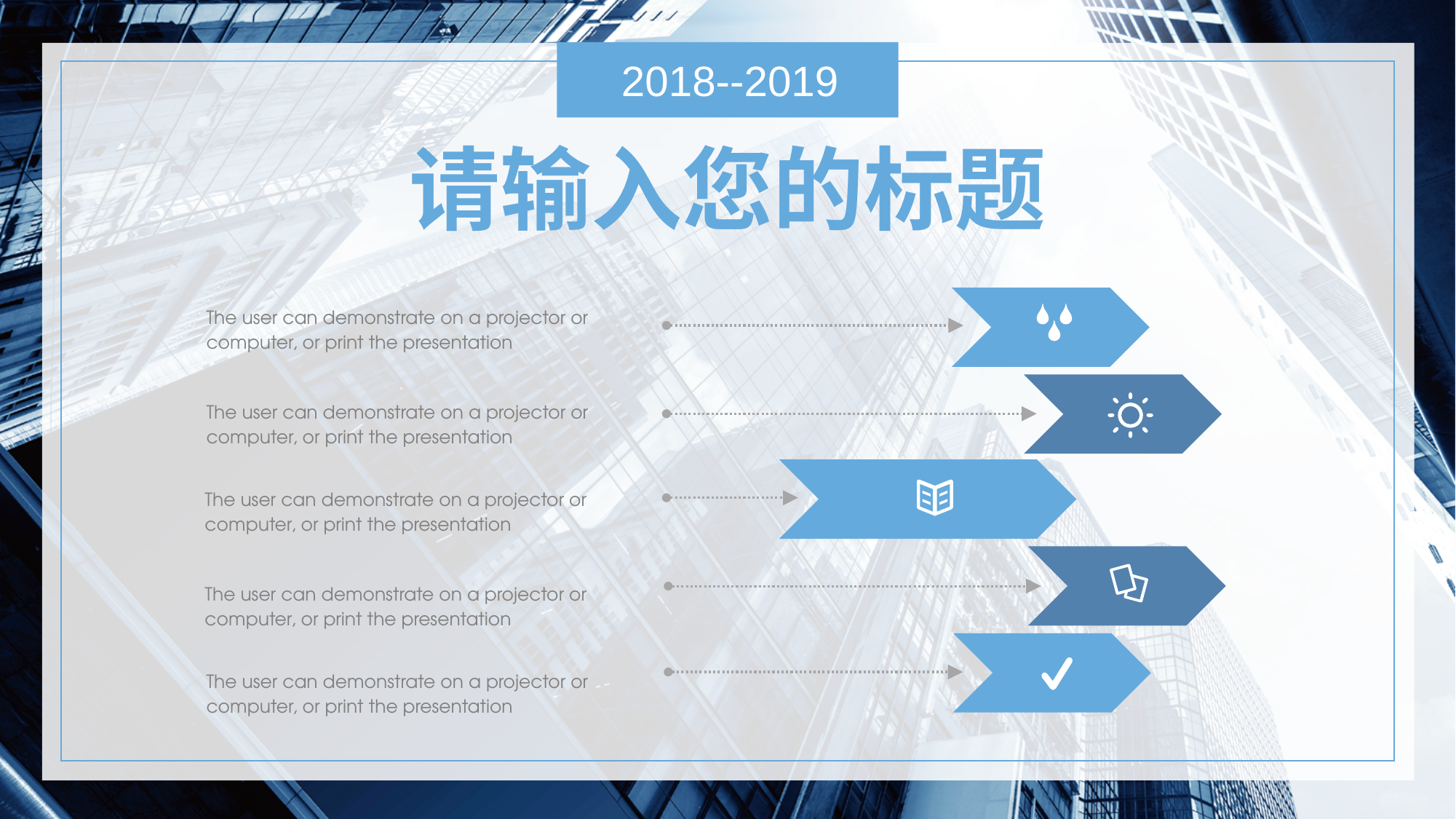

请输入您的标题

The user can demonstrate on a projector or computer, or print the presentation

The user can demonstrate on a projector or computer, or print the presentation

The user can demonstrate on a projector or computer, or print the presentation

The user can demonstrate on a projector or computer, or print the presentation

The user can demonstrate on a projector or computer, or print the presentation